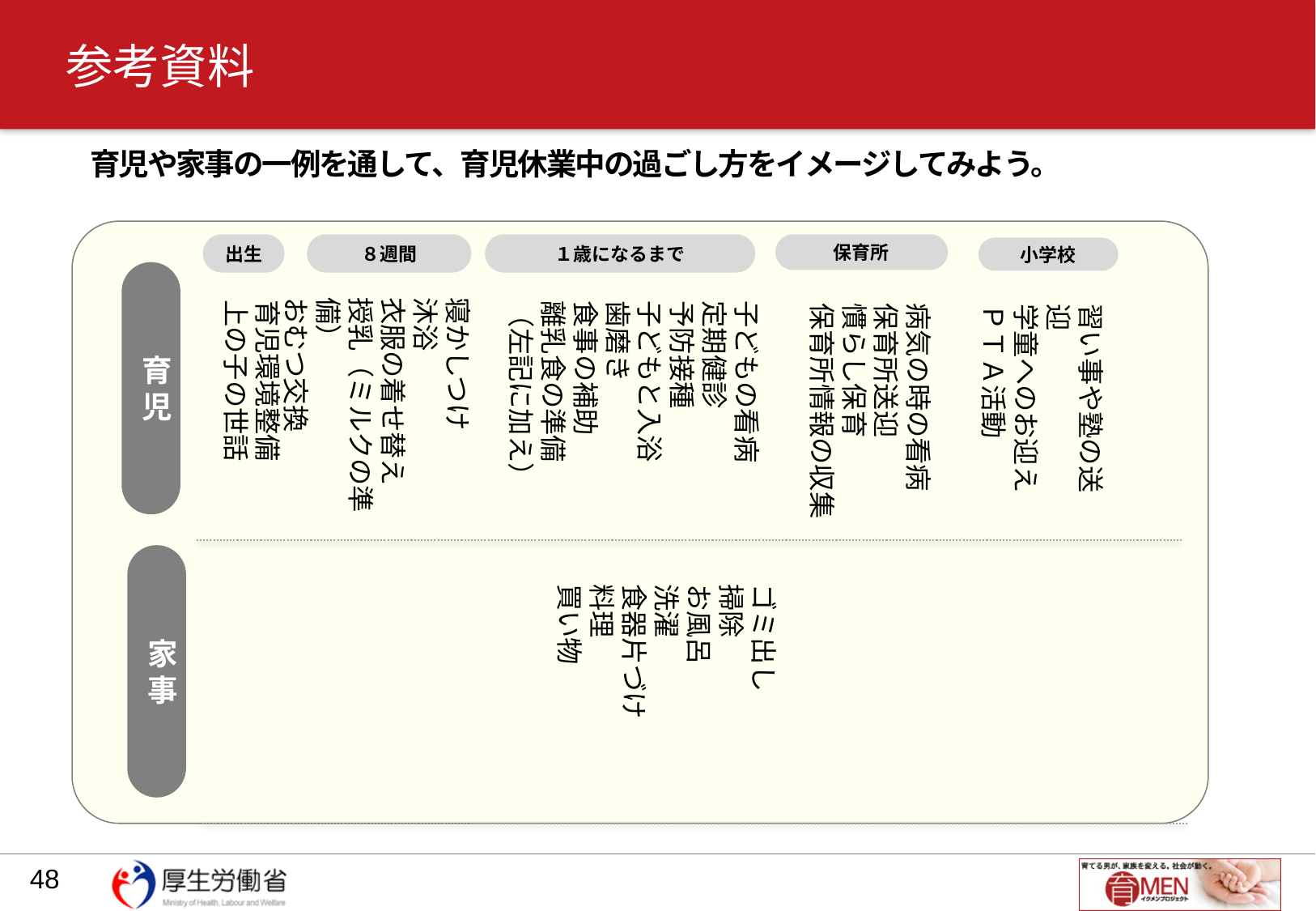

# 参考資料
育児や家事の一例を通して、育児休業中の過ごし方をイメージしてみよう。

１歳になるまで
出生
８週間
保育所
小学校
育児
寝かしつけ
沐浴
衣服の着せ替え
授乳（ミルクの準備）
おむつ交換
育児環境整備
上の子の世話
子どもの看病
定期健診
予防接種
子どもと入浴
歯磨き
食事の補助
離乳食の準備
（左記に加え）

病気の時の看病
保育所送迎
慣らし保育
保育所情報の収集
習い事や塾の送迎
学童へのお迎え
ＰＴＡ活動
家事
ゴミ出し
掃除
お風呂
洗濯
食器片づけ
料理
買い物
48